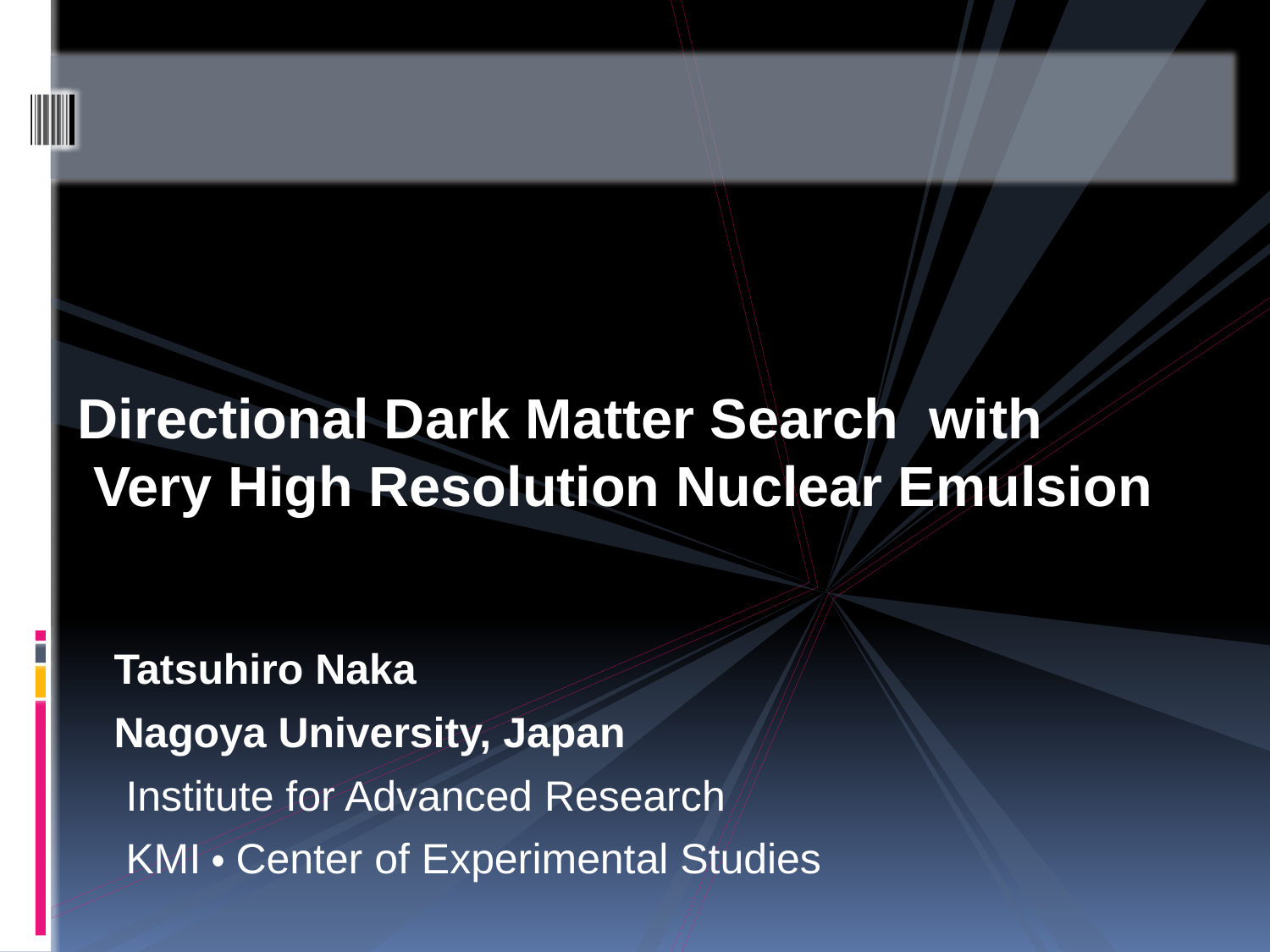

#
Directional Dark Matter Search  with
 Very High Resolution Nuclear Emulsion
Tatsuhiro Naka
Nagoya University, Japan
 Institute for Advanced Research
 KMI・Center of Experimental Studies